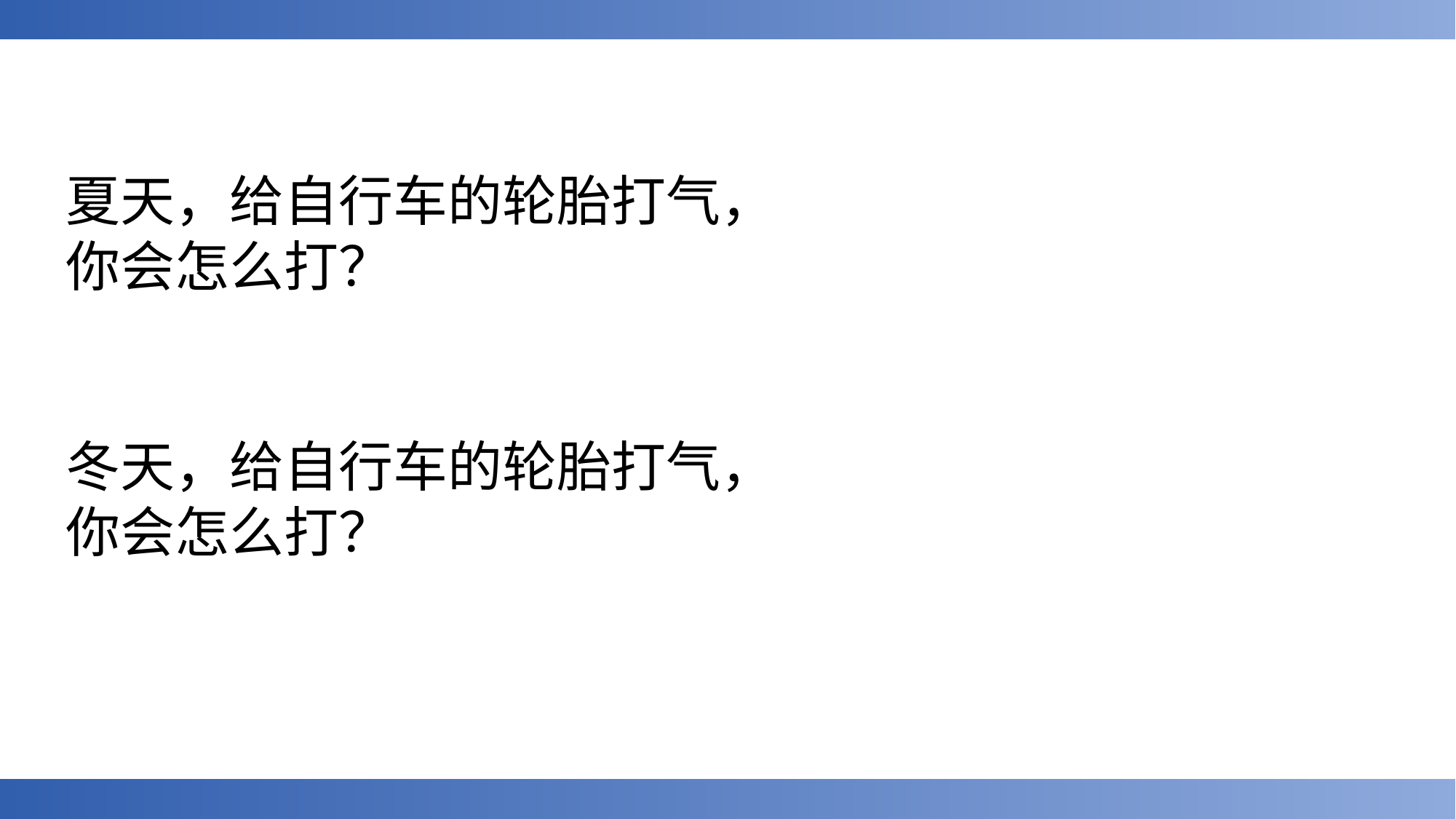

夏天，给自行车的轮胎打气，你会怎么打？
冬天，给自行车的轮胎打气，你会怎么打？